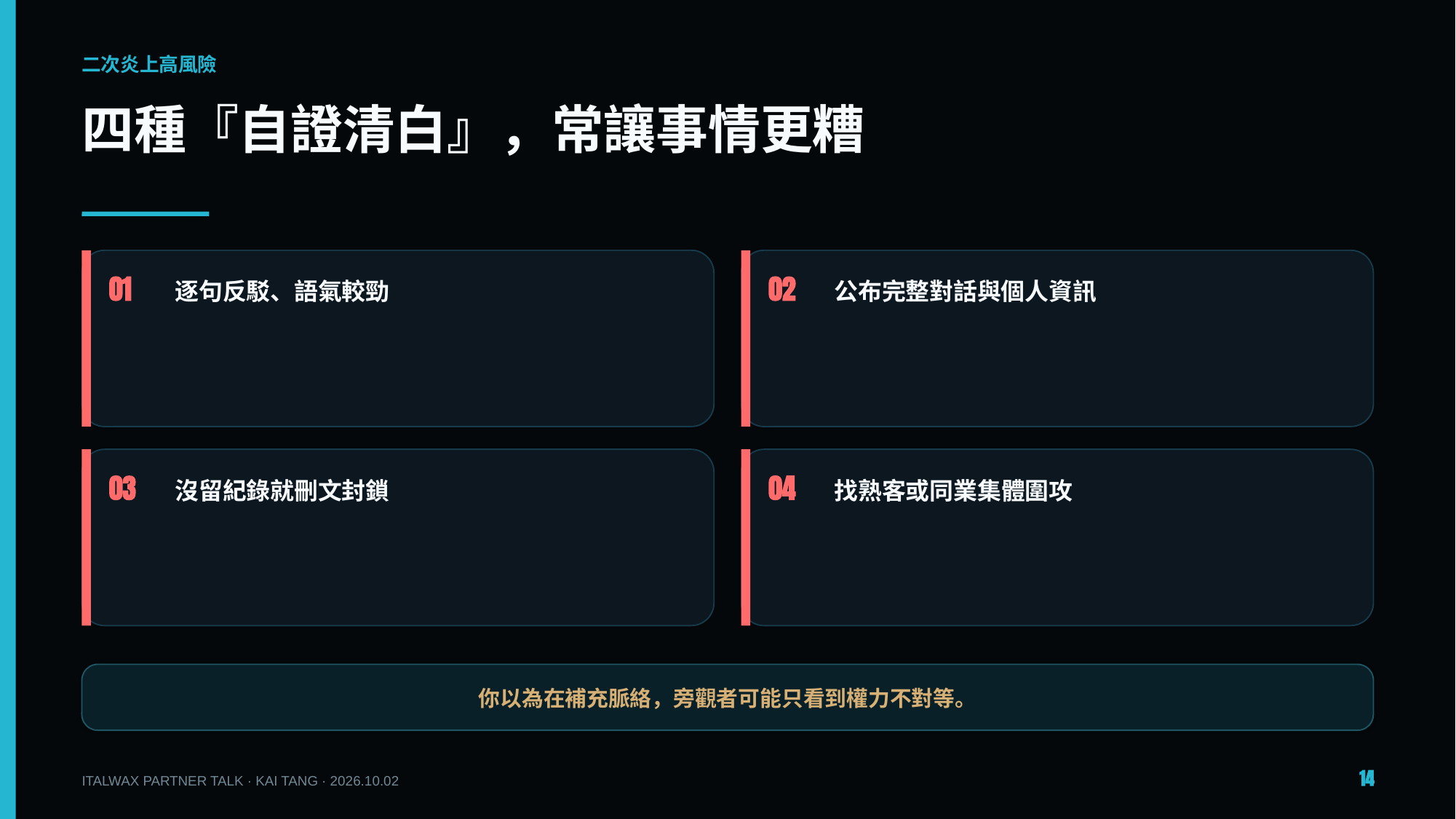

二次炎上高風險
四種『自證清白』，常讓事情更糟

01
逐句反駁、語氣較勁
02
公布完整對話與個人資訊

03
沒留紀錄就刪文封鎖
04
找熟客或同業集體圍攻

你以為在補充脈絡，旁觀者可能只看到權力不對等。
14
ITALWAX PARTNER TALK · KAI TANG · 2026.10.02